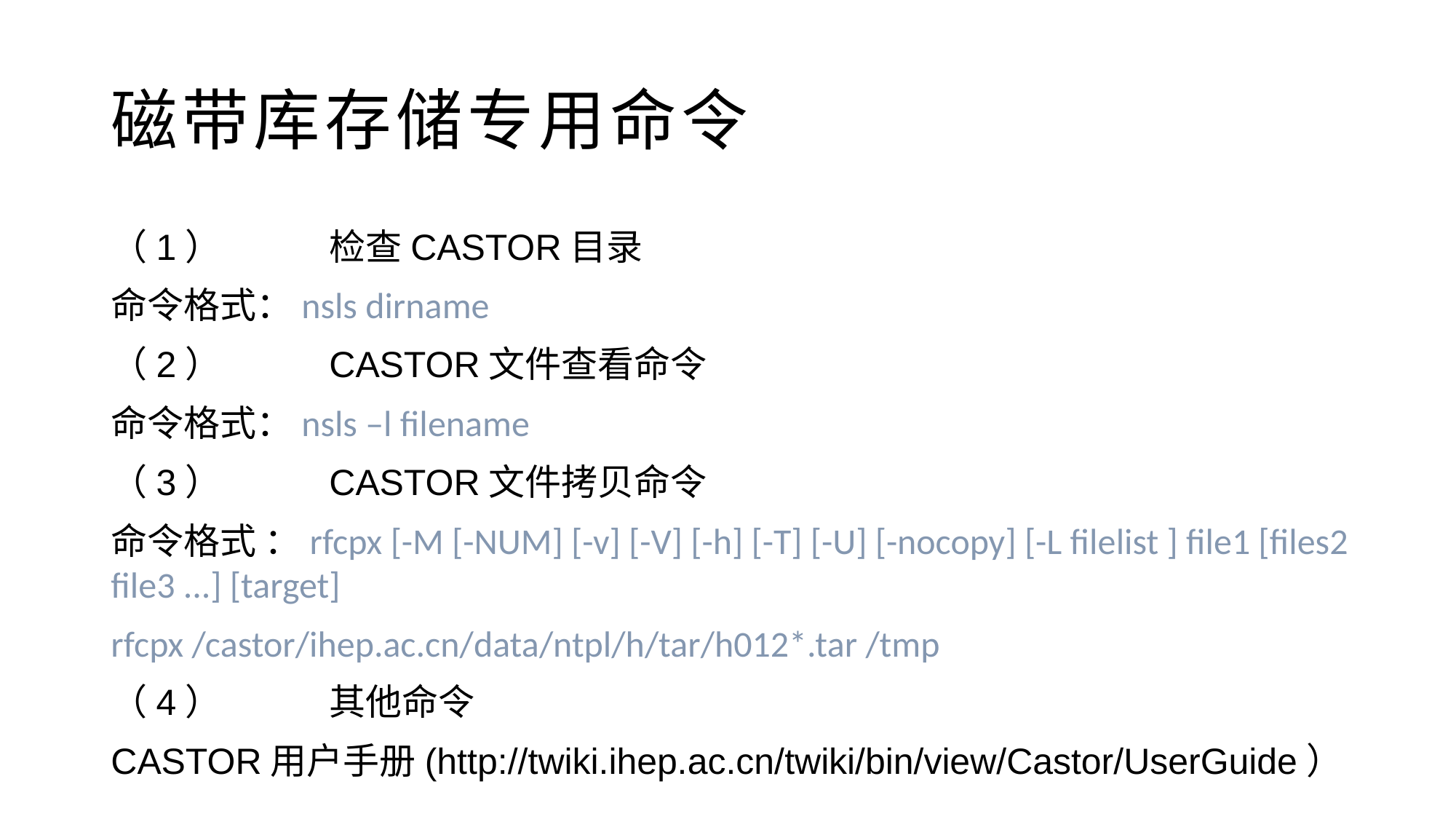

# 磁带库存储专用命令
（1）	检查CASTOR目录
命令格式：nsls dirname
（2）	CASTOR文件查看命令
命令格式：nsls –l filename
（3）	CASTOR文件拷贝命令
命令格式 ：rfcpx [-M [-NUM] [-v] [-V] [-h] [-T] [-U] [-nocopy] [-L filelist ] file1 [files2 file3 ...] [target]
rfcpx /castor/ihep.ac.cn/data/ntpl/h/tar/h012*.tar /tmp
（4）	其他命令
CASTOR用户手册(http://twiki.ihep.ac.cn/twiki/bin/view/Castor/UserGuide）